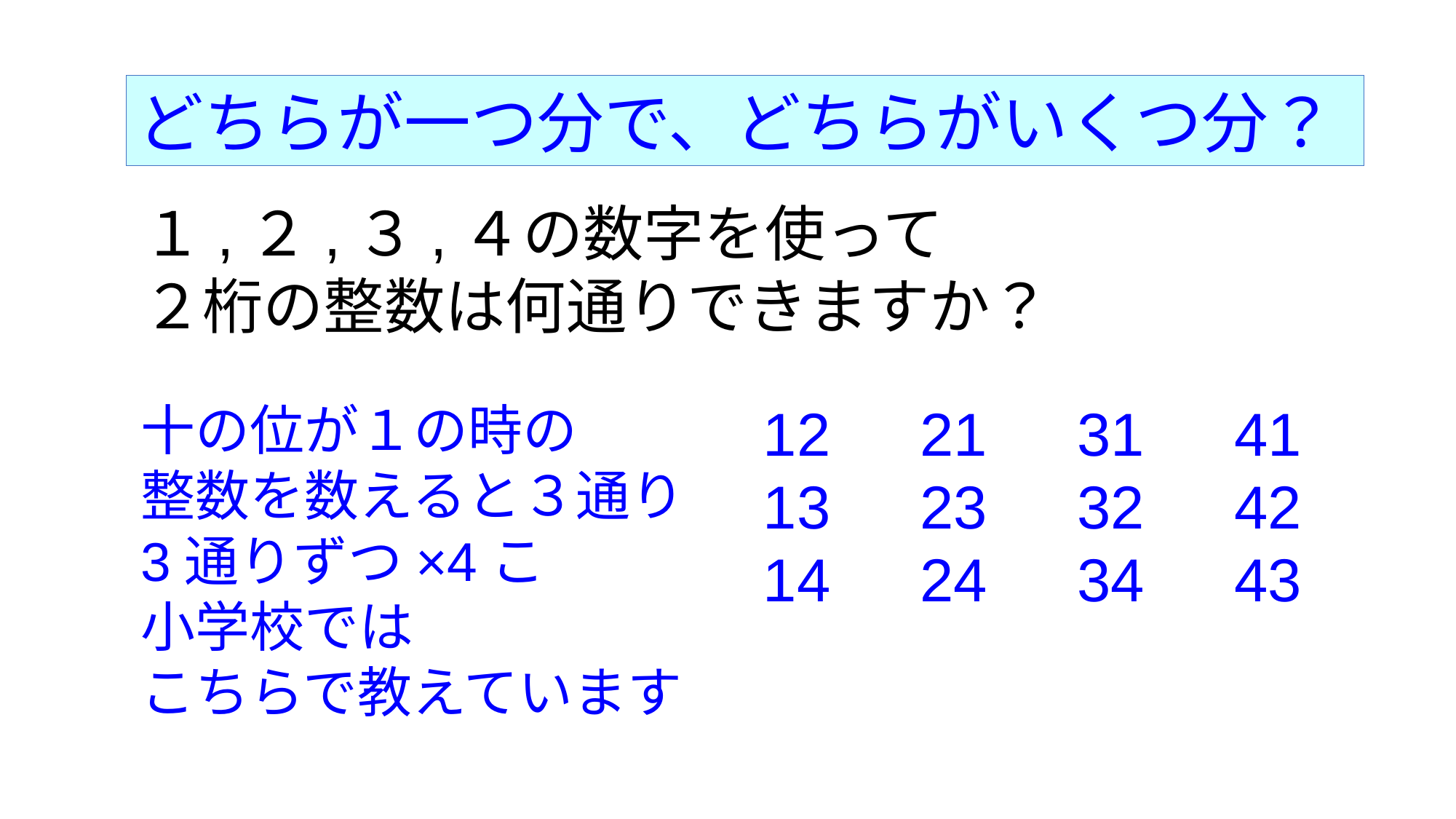

どちらが一つ分で、どちらがいくつ分？
１,２,３,４の数字を使って
２桁の整数は何通りできますか？
十の位が１の時の
整数を数えると３通り
3通りずつ×4こ
小学校では
こちらで教えています
12　21　31　41
13　23　32　42
14　24　34　43